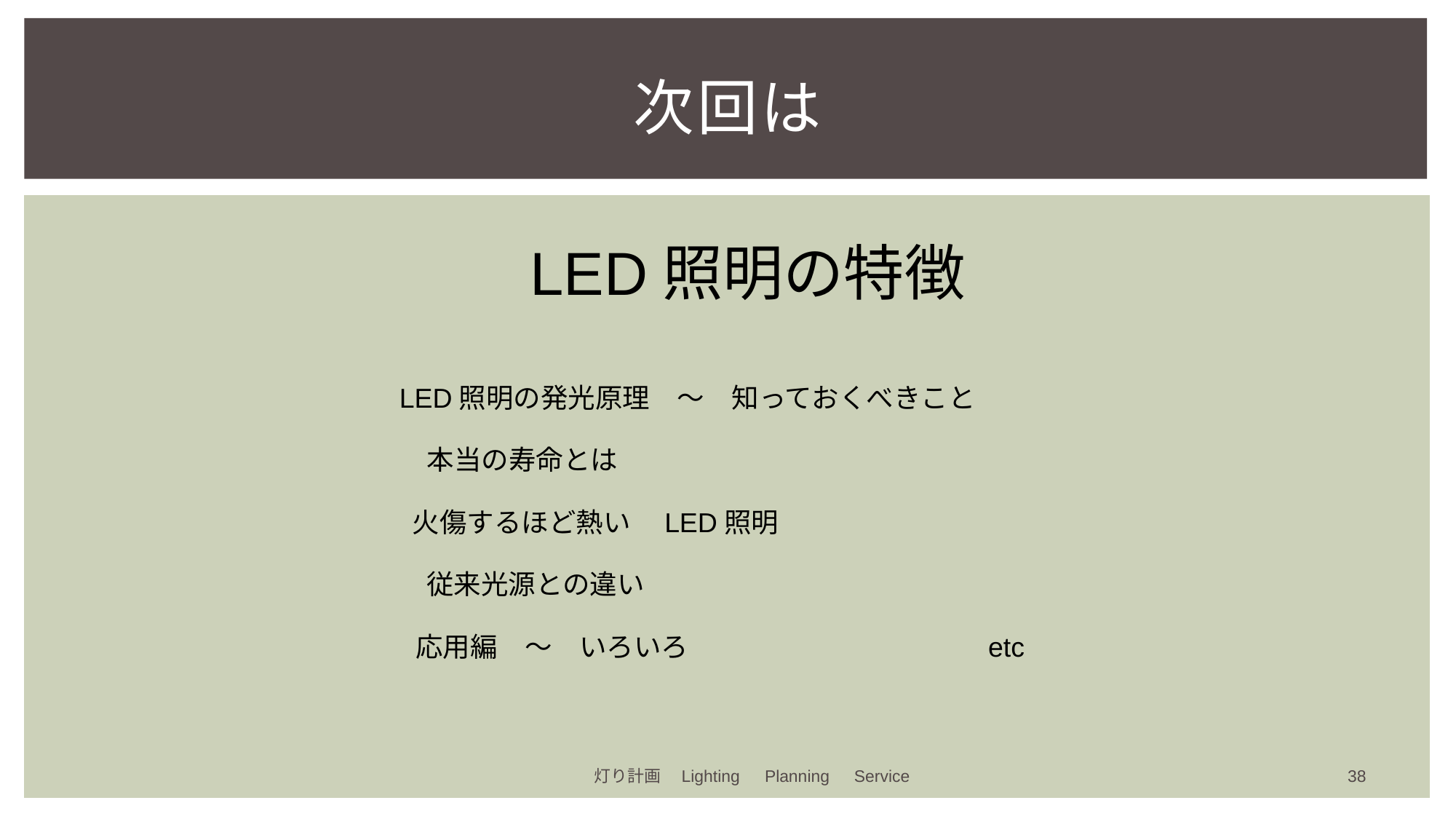

# 次回は
LED照明の特徴
LED照明の発光原理　〜　知っておくべきこと
本当の寿命とは
火傷するほど熱い　LED照明
従来光源との違い
応用編　〜　いろいろ
etc
38
灯り計画　Lighting　Planning　Service